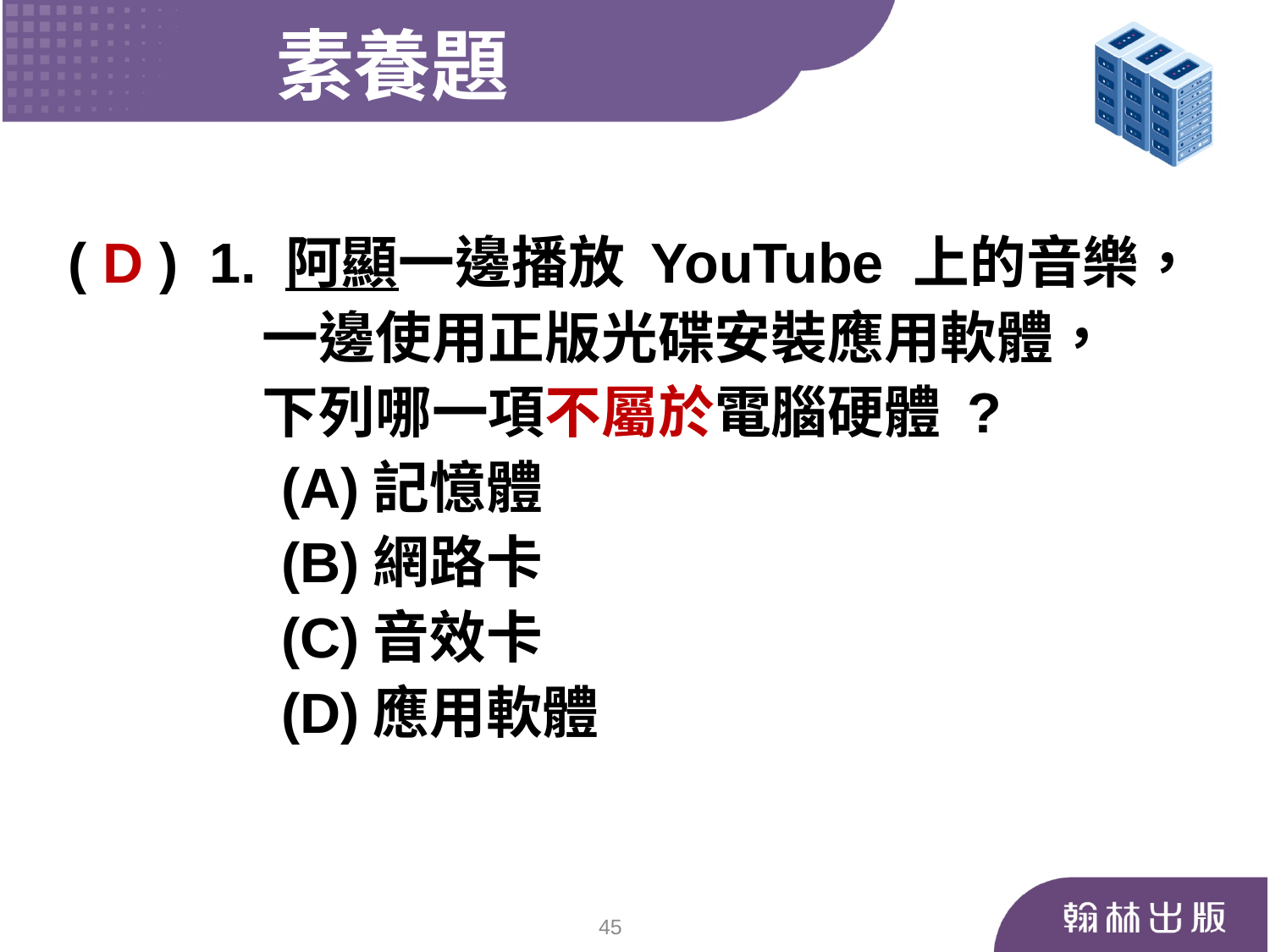

素養題
( D )  1. 阿顯一邊播放 YouTube 上的音樂，
              一邊使用正版光碟安裝應用軟體，
              下列哪一項不屬於電腦硬體 ?
	            (A)記憶體
	            (B)網路卡
	            (C)音效卡
	            (D)應用軟體
45